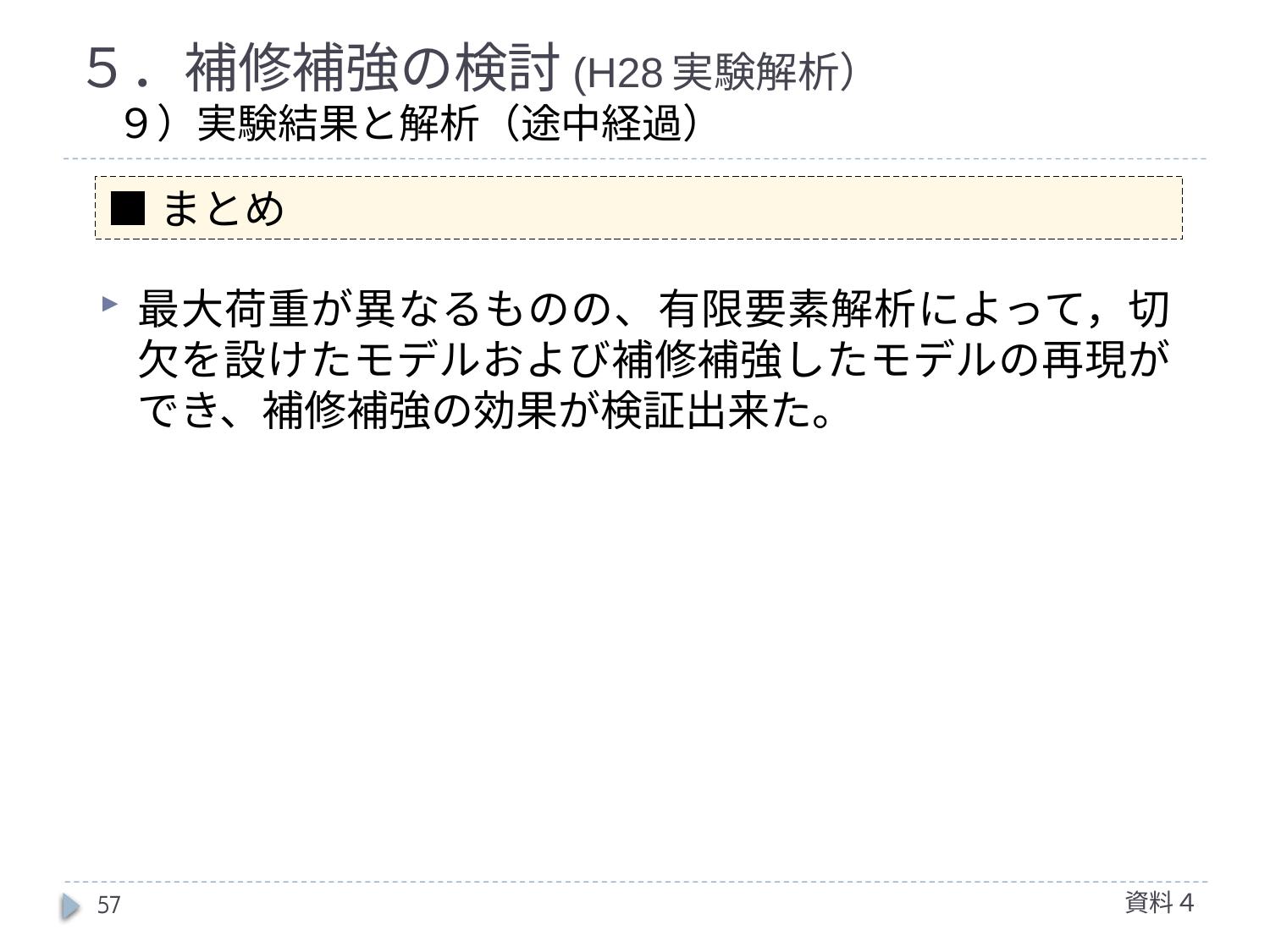

# ５．補修補強の検討(H28実験解析） 　９）実験結果と解析（途中経過）
まとめと今後の予定
■まとめ
最大荷重が異なるものの、有限要素解析によって，切欠を設けたモデルおよび補修補強したモデルの再現ができ、補修補強の効果が検証出来た。
資料４
57